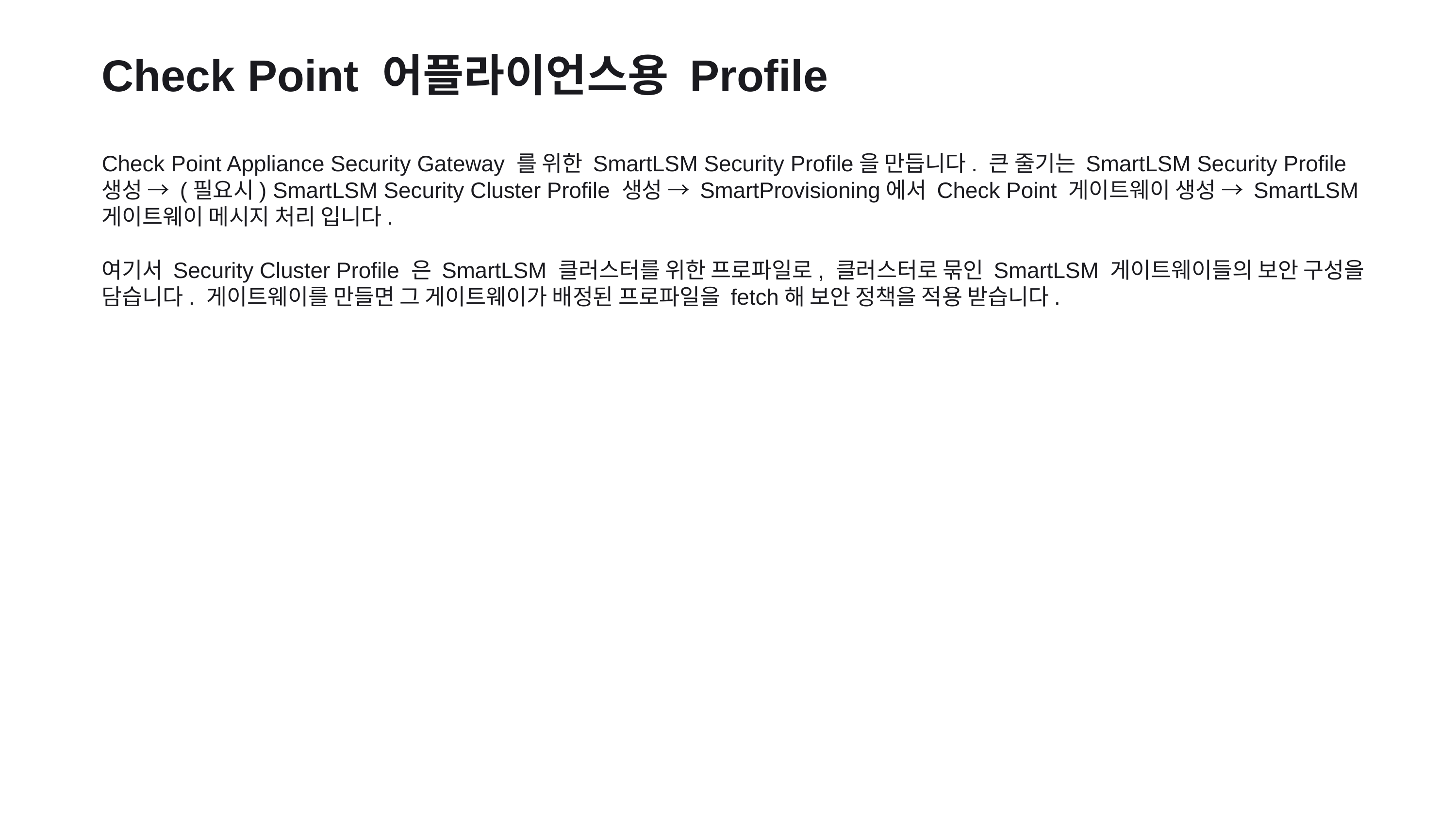

Check Point 어플라이언스용 Profile
Check Point Appliance Security Gateway 를 위한 SmartLSM Security Profile을 만듭니다. 큰 줄기는 SmartLSM Security Profile 생성 → (필요시) SmartLSM Security Cluster Profile 생성 → SmartProvisioning에서 Check Point 게이트웨이 생성 → SmartLSM 게이트웨이 메시지 처리 입니다.

여기서 Security Cluster Profile 은 SmartLSM 클러스터를 위한 프로파일로, 클러스터로 묶인 SmartLSM 게이트웨이들의 보안 구성을 담습니다. 게이트웨이를 만들면 그 게이트웨이가 배정된 프로파일을 fetch해 보안 정책을 적용 받습니다.